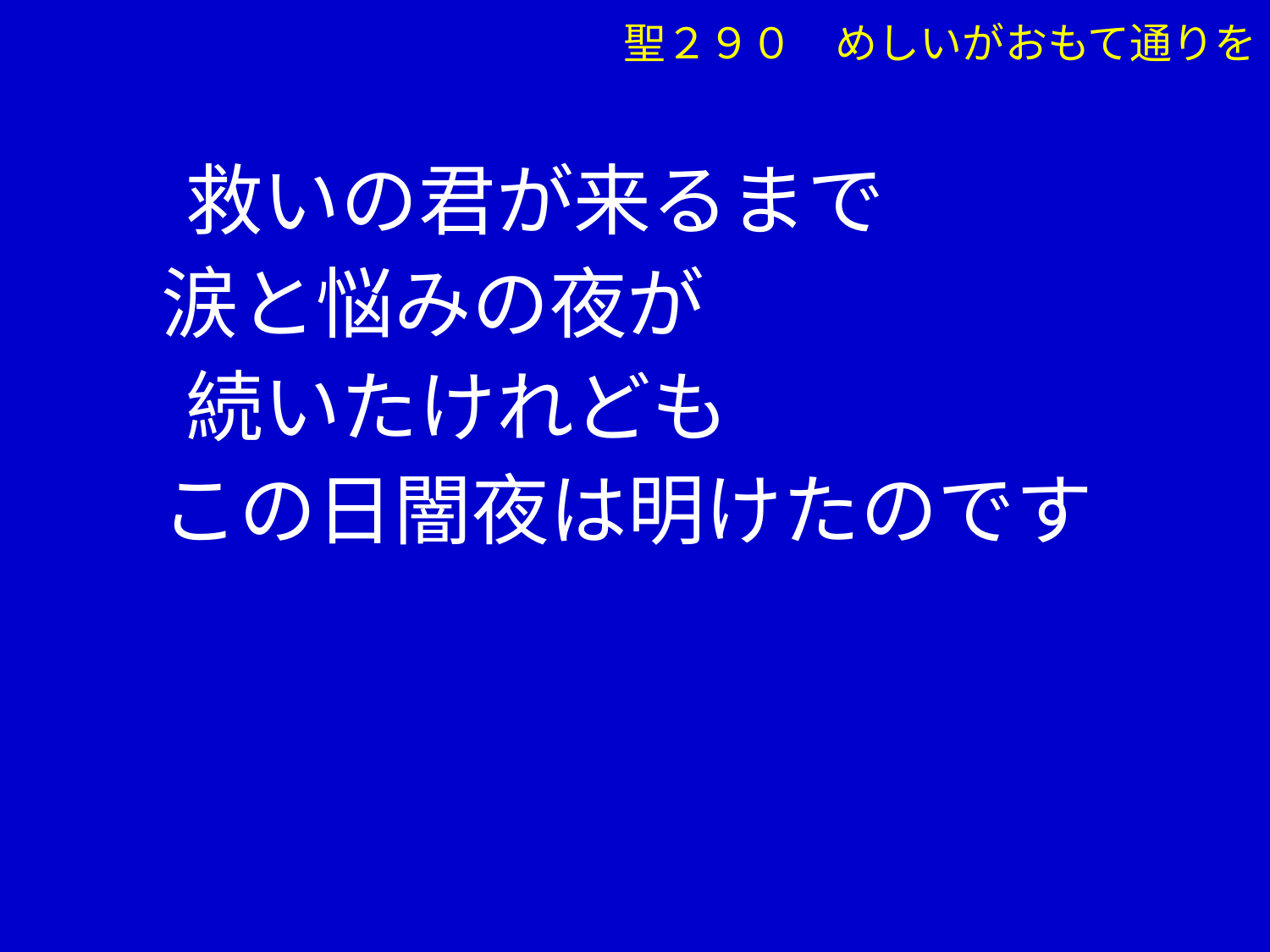

聖２９０　めしいがおもて通りを
　  救いの君が来るまで
    涙と悩みの夜が
　  続いたけれども
    この日闇夜は明けたのです